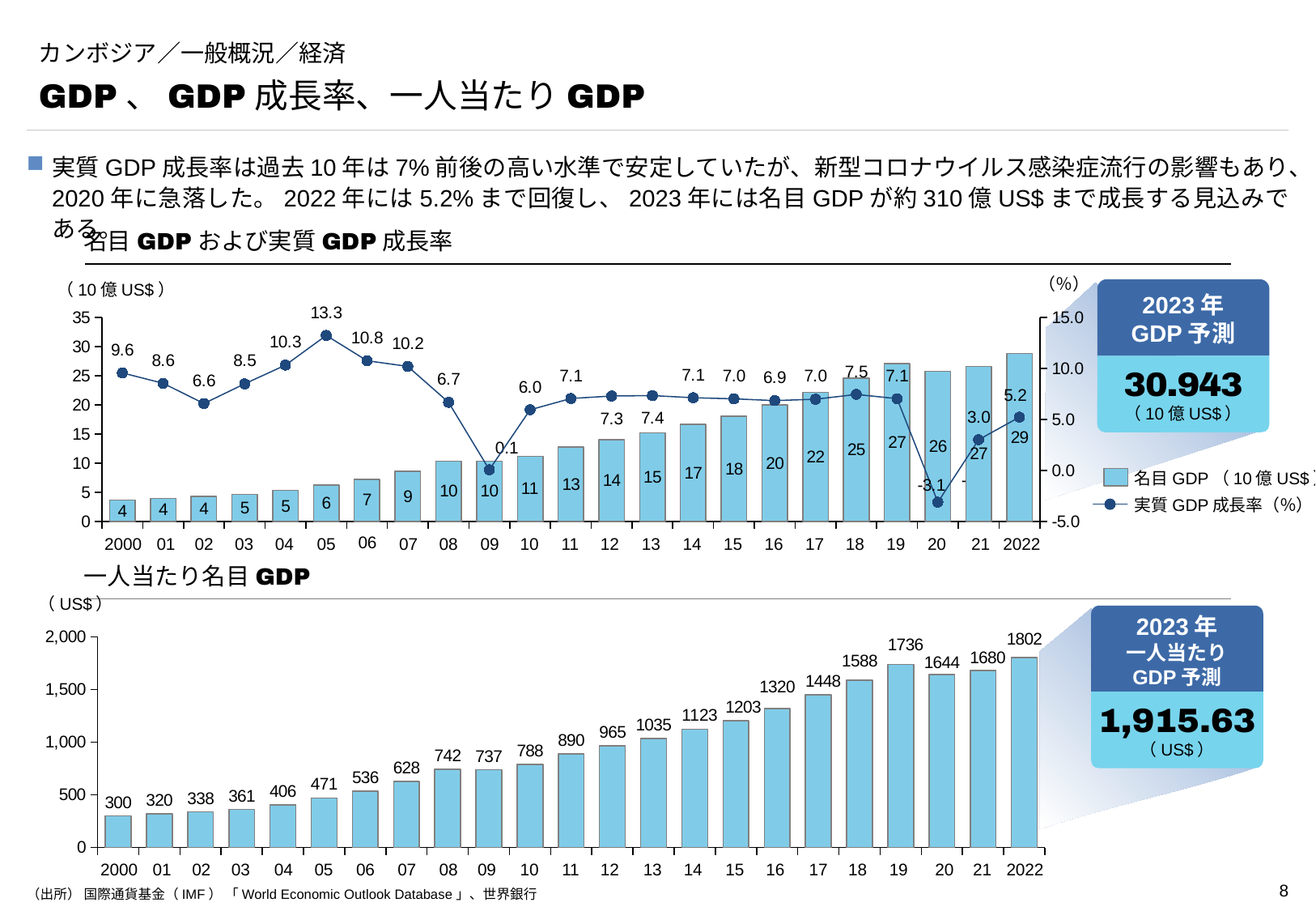

# カンボジア／一般概況／経済
GDP、GDP成長率、一人当たりGDP
実質GDP成長率は過去10年は7%前後の高い水準で安定していたが、新型コロナウイルス感染症流行の影響もあり、2020年に急落した。2022年には5.2%まで回復し、2023年には名目GDPが約310億US$まで成長する見込みである。
名目GDPおよび実質GDP成長率
（％）
（10億US$）
2023年
GDP予測

### Chart

| Category |  |  |
|---|---|---|
30.943
（10億US$）
0.1
名目GDP（10億US$）

-3.1
実質GDP成長率（％）

06
03
2000
01
02
04
05
07
08
09
10
11
12
13
14
15
16
17
18
19
20
21
2022
一人当たり名目GDP
（US$）
2023年
一人当たり
GDP予測

### Chart

| Category |  |
|---|---|
1,915.63
（US$）
2000
01
02
03
04
05
06
07
08
09
10
11
12
13
14
15
16
17
18
19
20
21
2022
（出所） 国際通貨基金（IMF） 「World Economic Outlook Database」、世界銀行